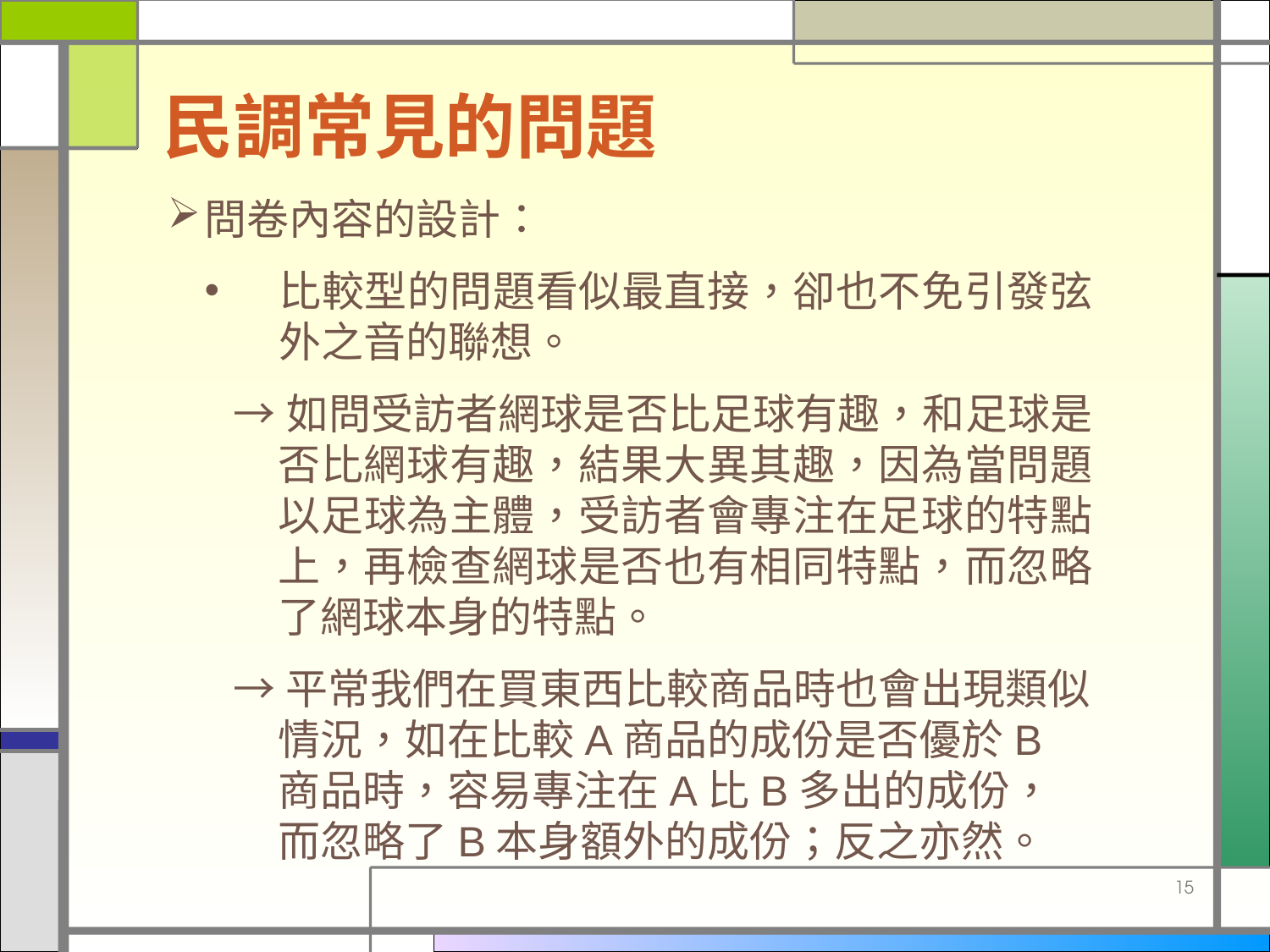

民調常見的問題
問卷內容的設計：
比較型的問題看似最直接，卻也不免引發弦外之音的聯想。
   →如問受訪者網球是否比足球有趣，和足球是否比網球有趣，結果大異其趣，因為當問題以足球為主體，受訪者會專注在足球的特點上，再檢查網球是否也有相同特點，而忽略了網球本身的特點。
   →平常我們在買東西比較商品時也會出現類似情況，如在比較A商品的成份是否優於B商品時，容易專注在A比B多出的成份，而忽略了B本身額外的成份；反之亦然。

15